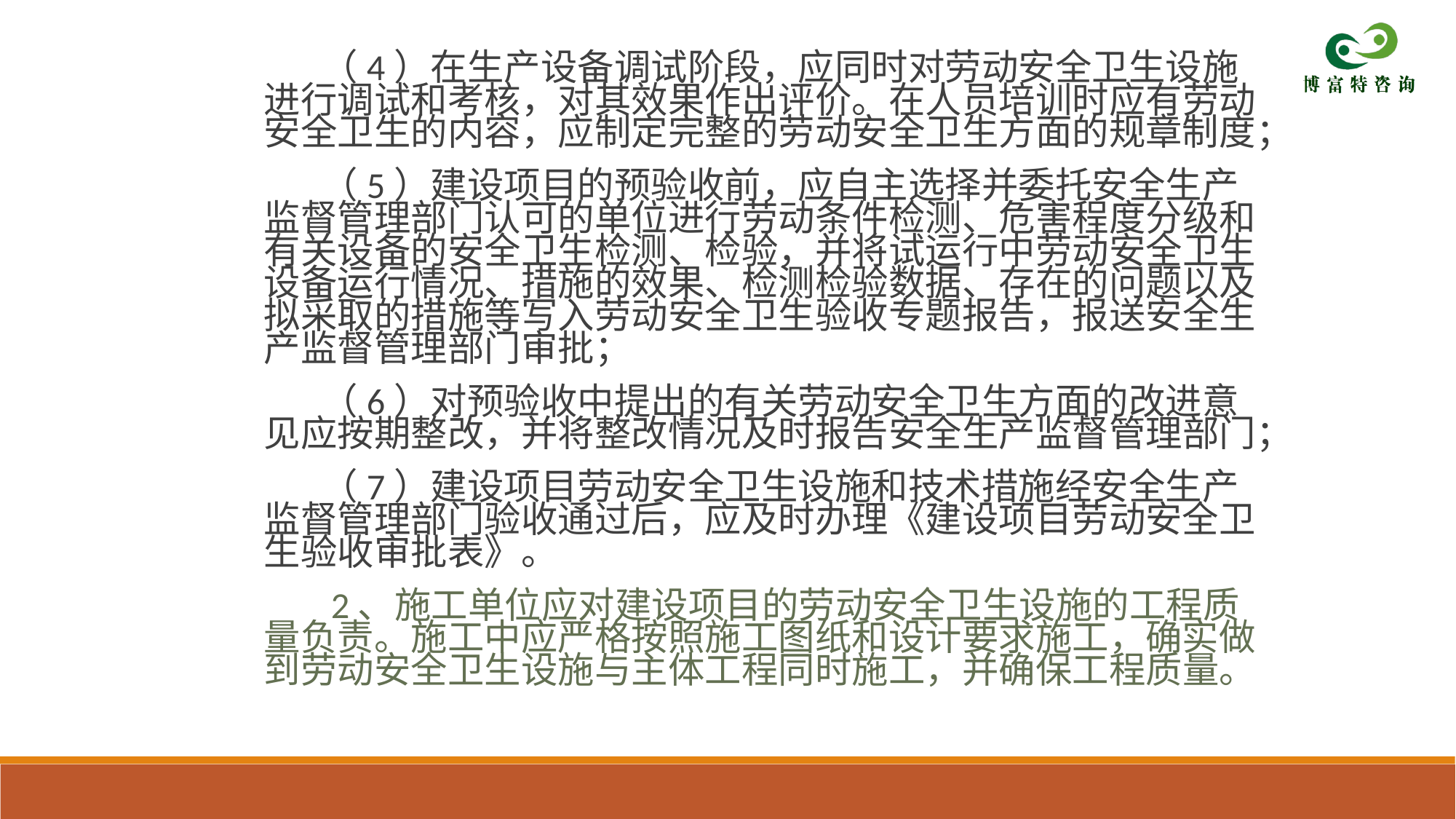

（4）在生产设备调试阶段，应同时对劳动安全卫生设施进行调试和考核，对其效果作出评价。在人员培训时应有劳动安全卫生的内容，应制定完整的劳动安全卫生方面的规章制度；
      （5）建设项目的预验收前，应自主选择并委托安全生产监督管理部门认可的单位进行劳动条件检测、危害程度分级和有关设备的安全卫生检测、检验，并将试运行中劳动安全卫生设备运行情况、措施的效果、检测检验数据、存在的问题以及拟采取的措施等写入劳动安全卫生验收专题报告，报送安全生产监督管理部门审批；
      （6）对预验收中提出的有关劳动安全卫生方面的改进意见应按期整改，并将整改情况及时报告安全生产监督管理部门；
      （7）建设项目劳动安全卫生设施和技术措施经安全生产监督管理部门验收通过后，应及时办理《建设项目劳动安全卫生验收审批表》。
        2、施工单位应对建设项目的劳动安全卫生设施的工程质量负责。施工中应严格按照施工图纸和设计要求施工，确实做到劳动安全卫生设施与主体工程同时施工，并确保工程质量。